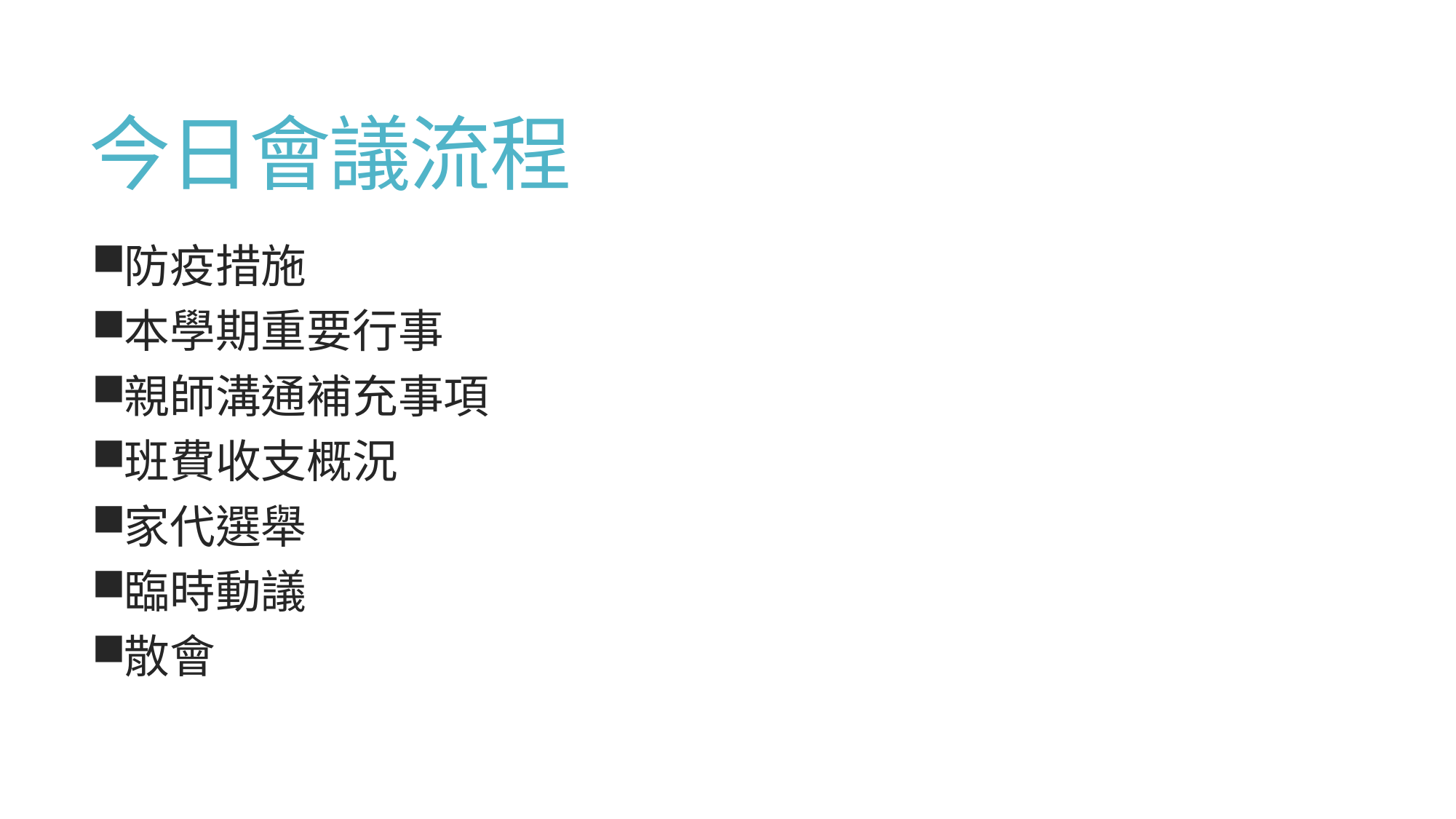

# 今日會議流程
防疫措施
本學期重要行事
親師溝通補充事項
班費收支概況
家代選舉
臨時動議
散會